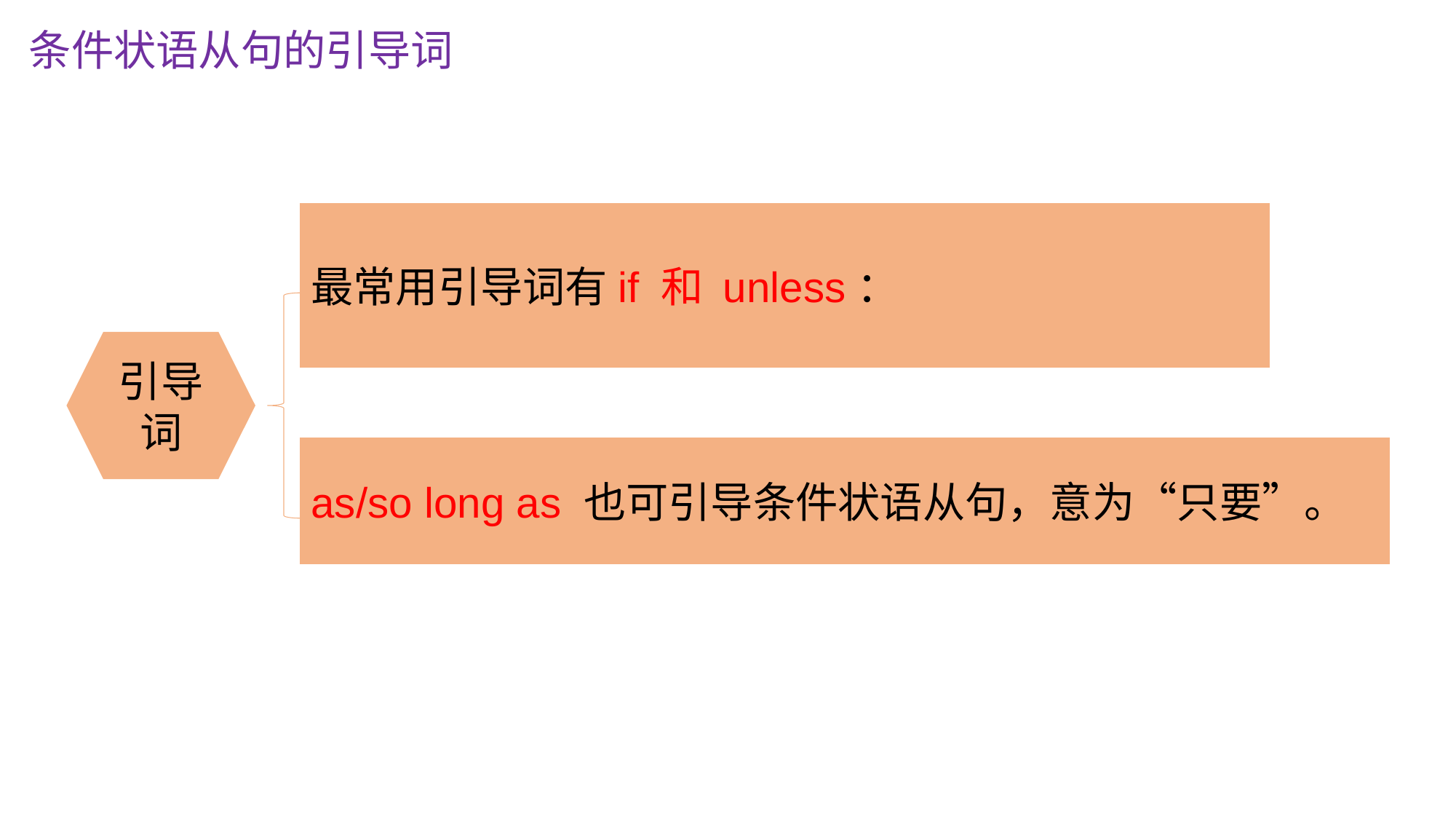

条件状语从句的引导词

最常用引导词有if 和 unless：

引导词
as/so long as 也可引导条件状语从句，意为“只要”。